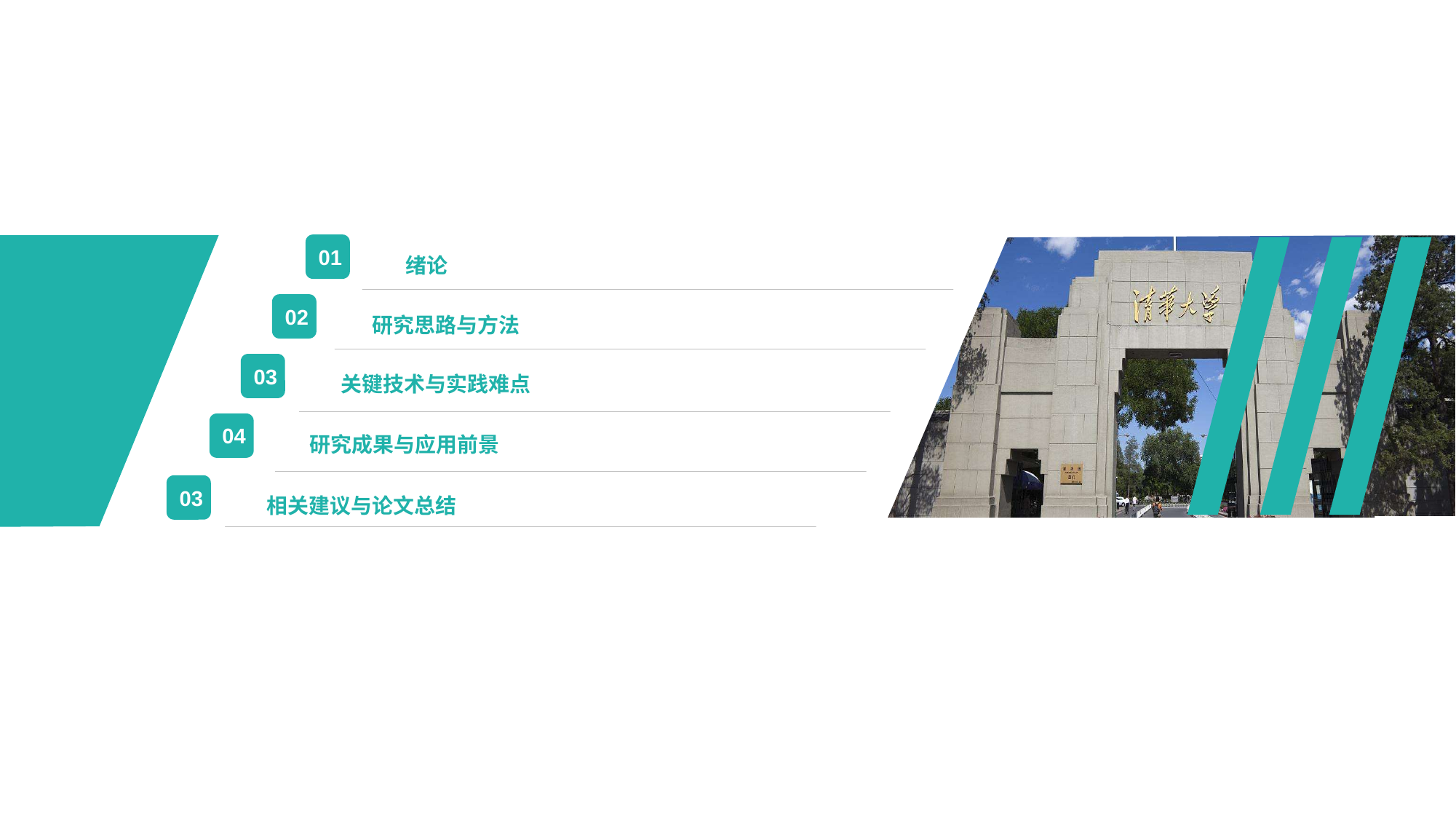

绪论
01

研究思路与方法
02
关键技术与实践难点
03
研究成果与应用前景
04
相关建议与论文总结
03